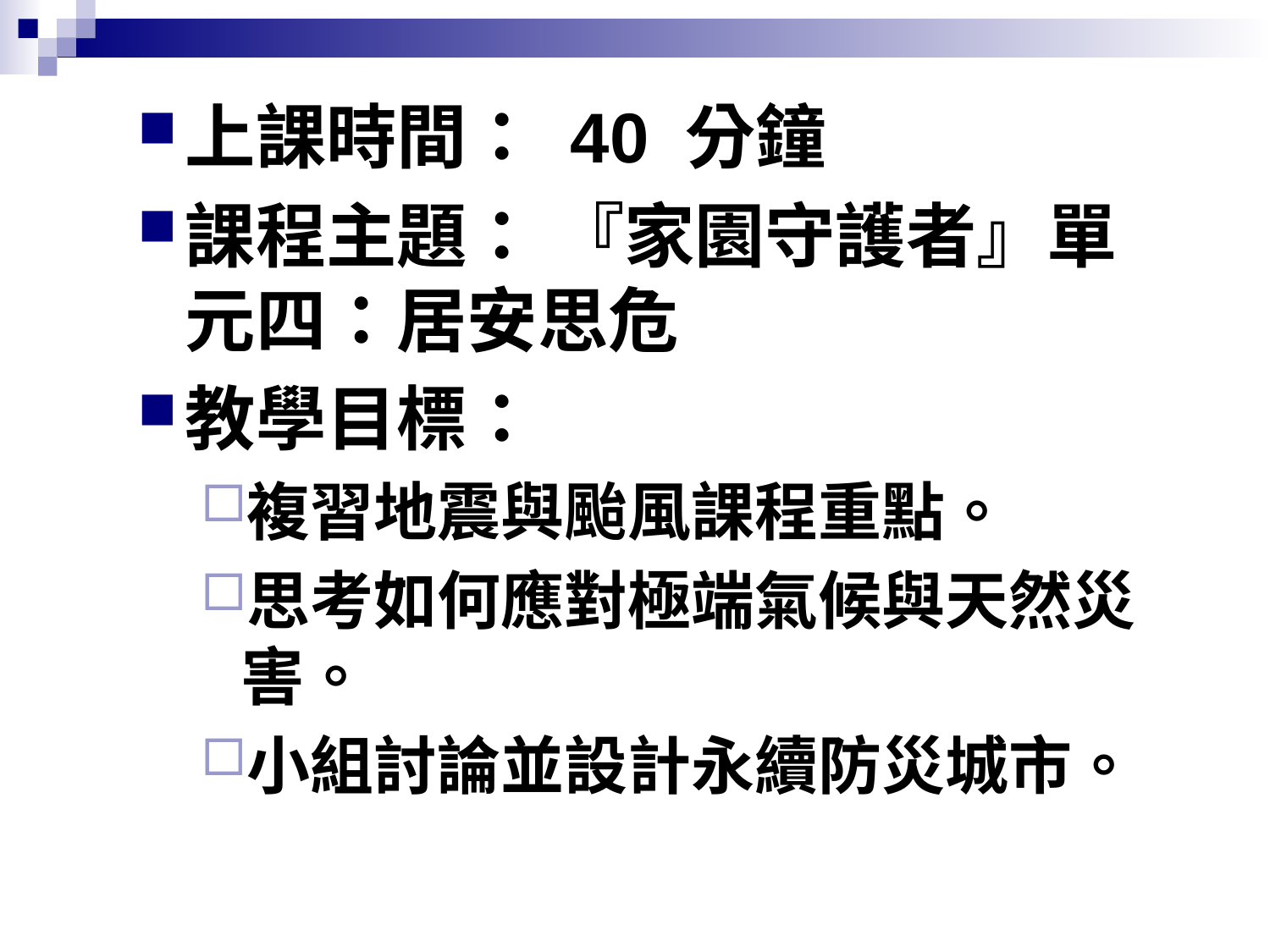

上課時間： 40 分鐘
課程主題： 『家園守護者』單元四：居安思危
教學目標：
複習地震與颱風課程重點。
思考如何應對極端氣候與天然災害。
小組討論並設計永續防災城市。